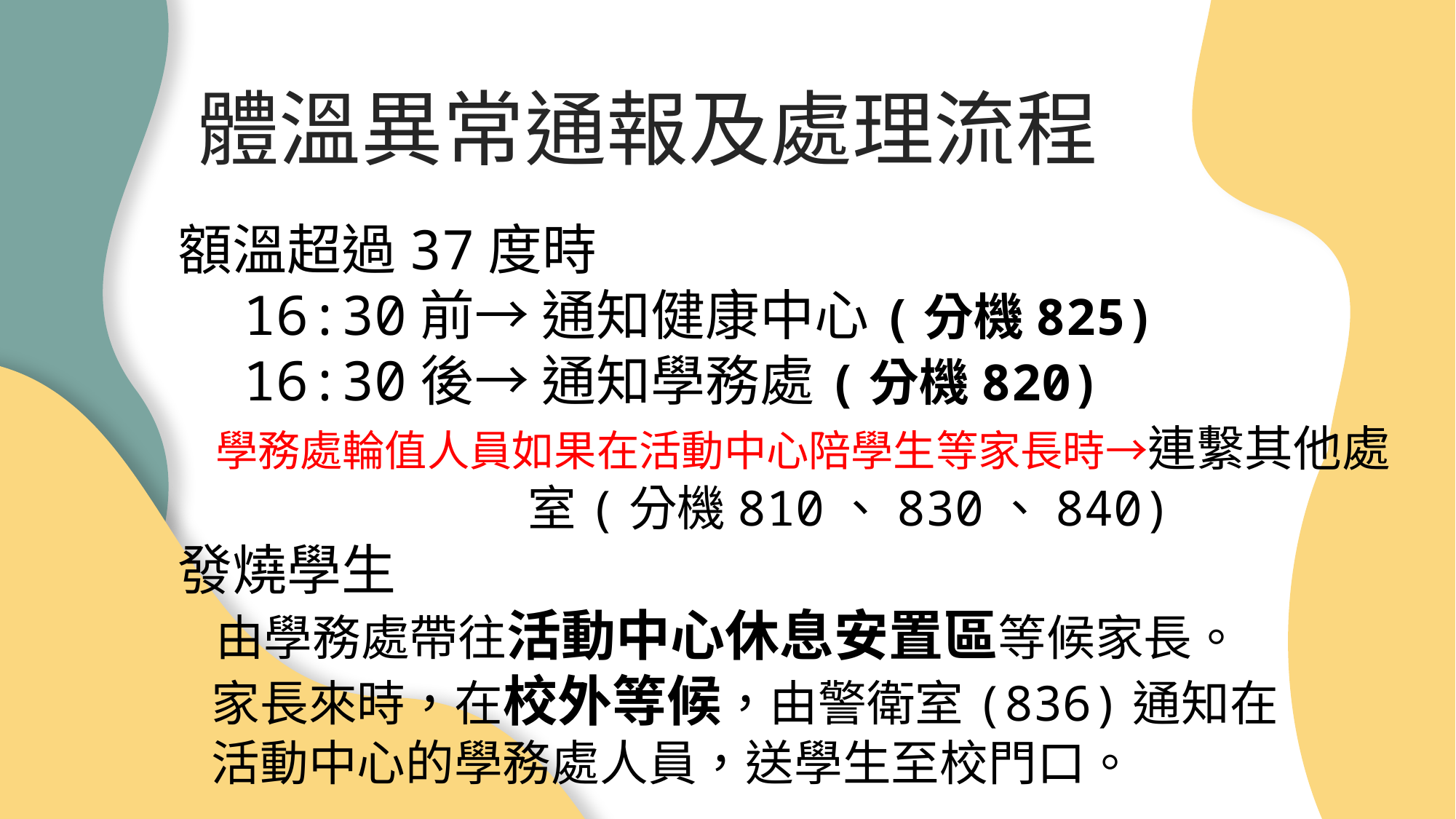

體溫異常通報及處理流程

額溫超過37度時
  16:30前→ 通知健康中心(分機825)
  16:30後→ 通知學務處(分機820)
  學務處輪值人員如果在活動中心陪學生等家長時→連繫其他處
                               室(分機810、830、840)
發燒學生
  由學務處帶往活動中心休息安置區等候家長。
  家長來時，在校外等候，由警衛室(836)通知在
  活動中心的學務處人員，送學生至校門口。